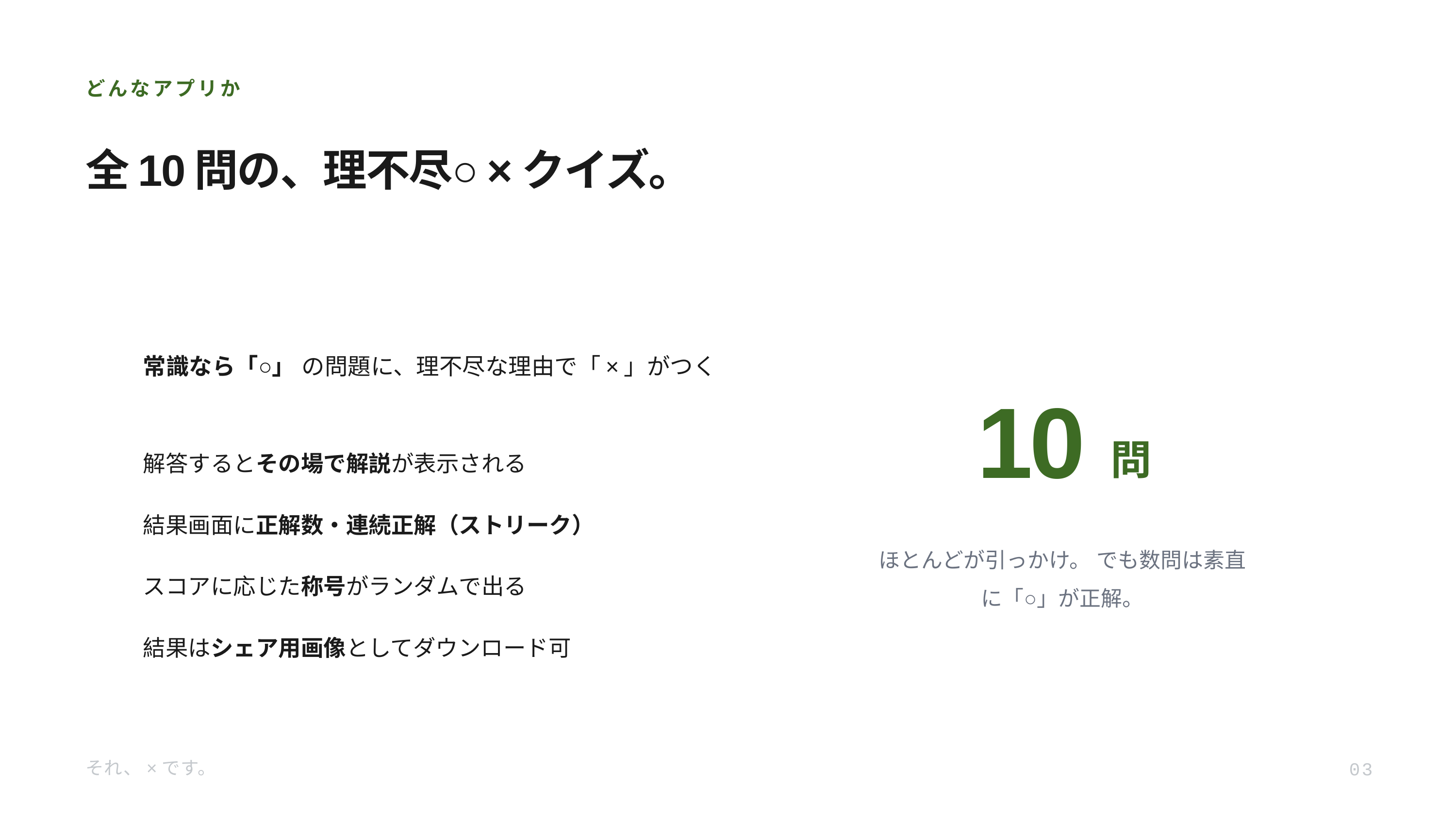

どんなアプリか
全10問の、理不尽○×クイズ。
常識なら「○」 の問題に、理不尽な理由で「×」がつく
10
問
解答するとその場で解説が表示される
結果画面に正解数・連続正解（ストリーク）
ほとんどが引っかけ。 でも数問は素直に「○」が正解。
スコアに応じた称号がランダムで出る
結果はシェア用画像としてダウンロード可
それ、×です。
03